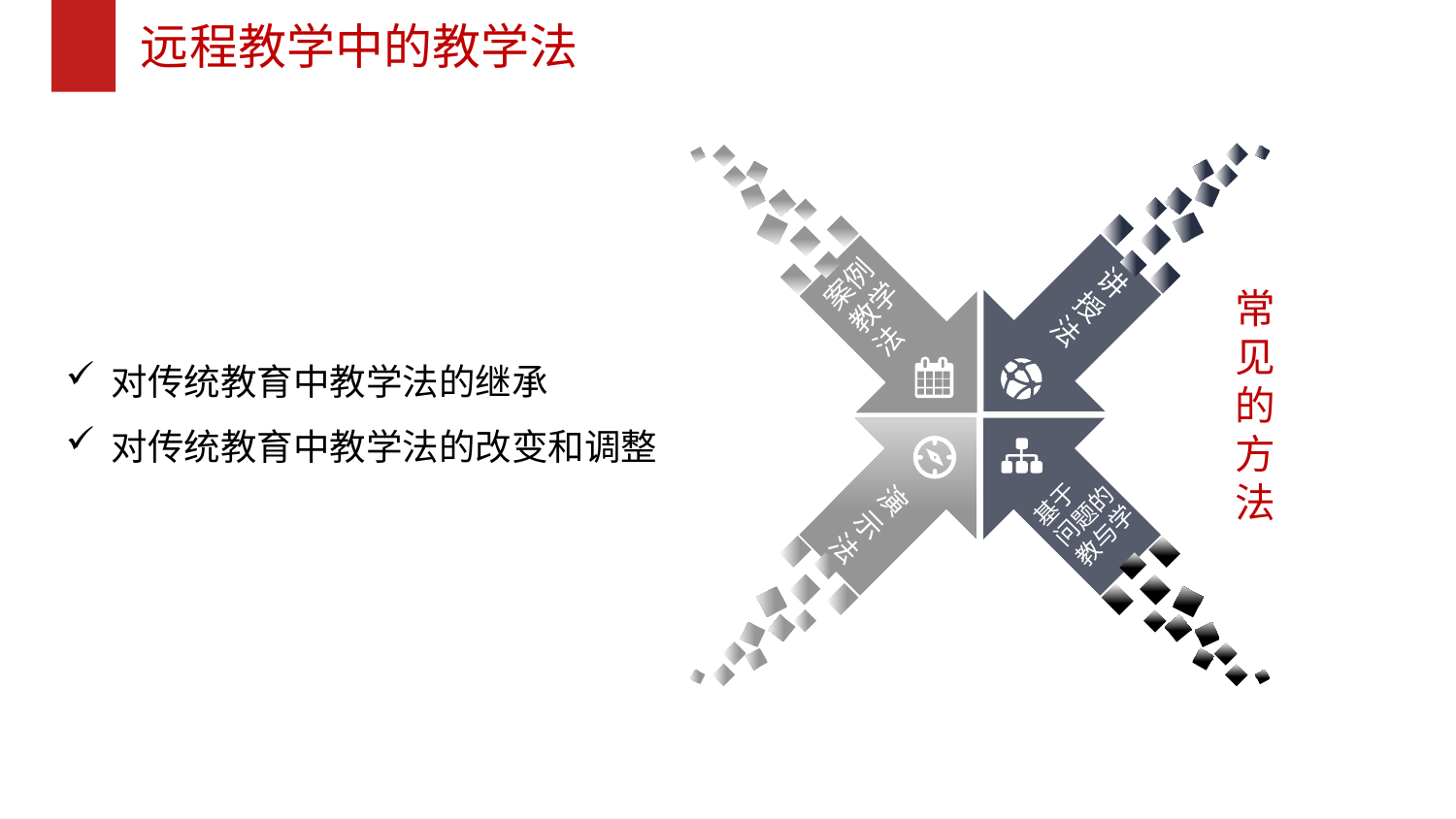

远程教学中的教学法

讲授法

常见的方法
案例教学法
对传统教育中教学法的继承
对传统教育中教学法的改变和调整
演示法
基于
问题的
教与学